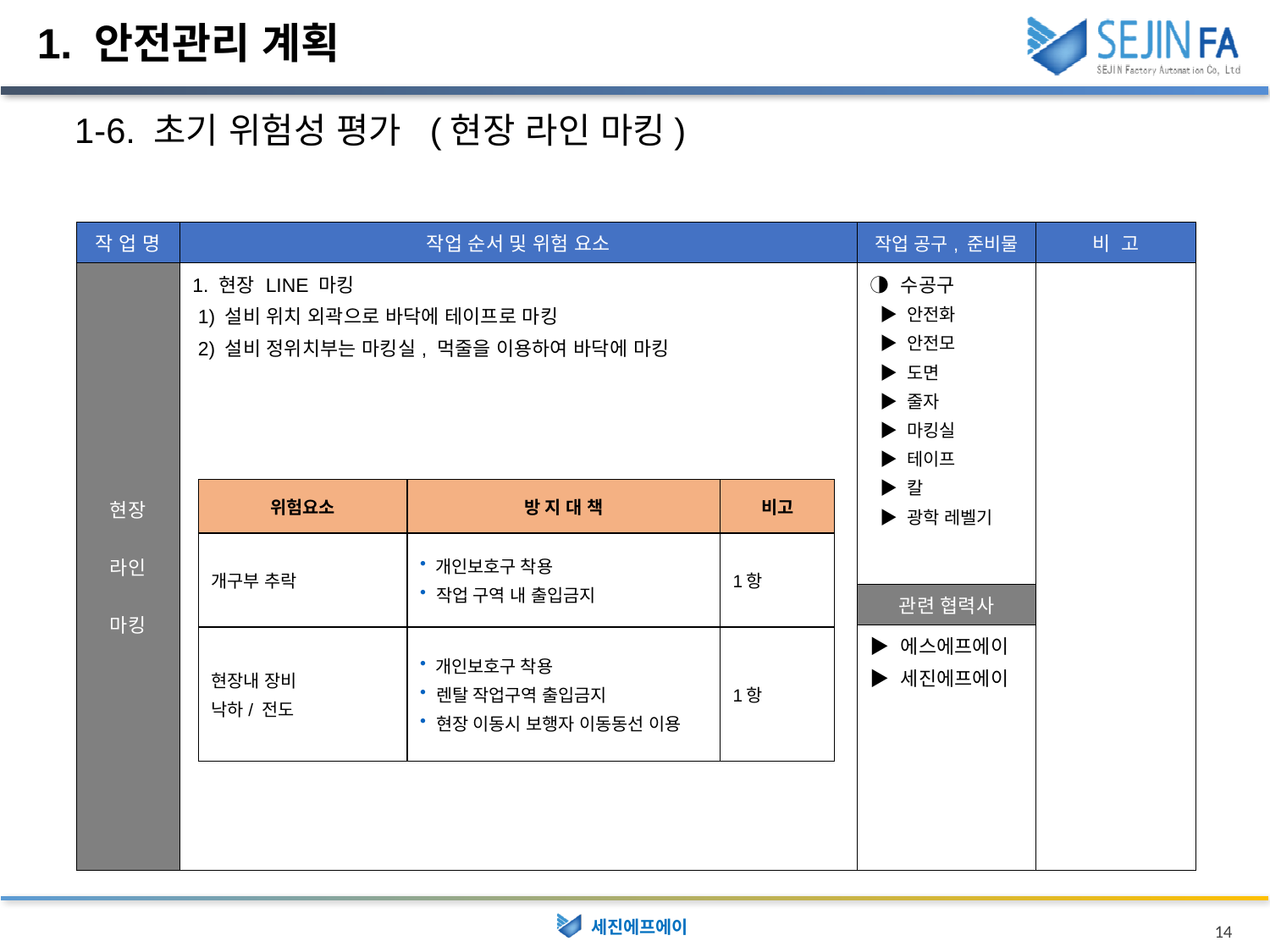

1. 안전관리 계획
1-6. 초기 위험성 평가  (현장 라인 마킹)
| 작 업 명 | 작업 순서 및 위험 요소 | 작업 공구, 준비물 | 비 고 |
| --- | --- | --- | --- |
| 현장 라인 마킹 | 1. 현장 LINE 마킹 1) 설비 위치 외곽으로 바닥에 테이프로 마킹 2) 설비 정위치부는 마킹실, 먹줄을 이용하여 바닥에 마킹 | ◑ 수공구 ▶ 안전화 ▶ 안전모 ▶ 도면 ▶ 줄자 ▶ 마킹실 ▶ 테이프 ▶ 칼 ▶ 광학 레벨기 |  |
|  |  | 관련 협력사 |  |
|  |  | ▶ 에스에프에이 ▶ 세진에프에이 |  |
| 위험요소 | 방 지 대 책 | 비고 |
| --- | --- | --- |
| 개구부 추락 | 개인보호구 착용 작업 구역 내 출입금지 | 1항 |
| 현장내 장비 낙하/ 전도 | 개인보호구 착용 렌탈 작업구역 출입금지 현장 이동시 보행자 이동동선 이용 | 1항 |
14